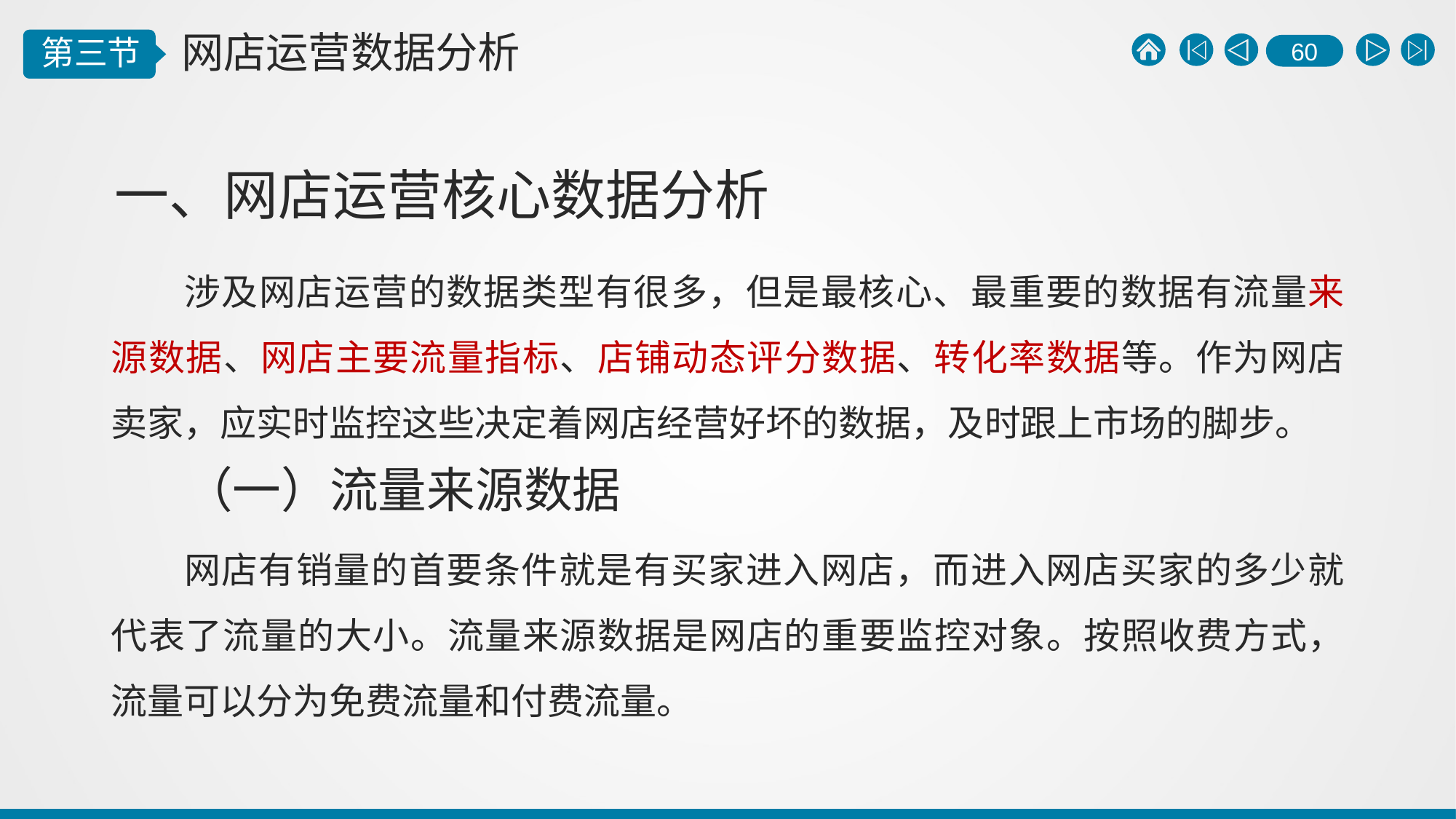

一、网店运营核心数据分析
涉及网店运营的数据类型有很多，但是最核心、最重要的数据有流量来源数据、网店主要流量指标、店铺动态评分数据、转化率数据等。作为网店卖家，应实时监控这些决定着网店经营好坏的数据，及时跟上市场的脚步。
（一）流量来源数据
网店有销量的首要条件就是有买家进入网店，而进入网店买家的多少就代表了流量的大小。流量来源数据是网店的重要监控对象。按照收费方式，流量可以分为免费流量和付费流量。